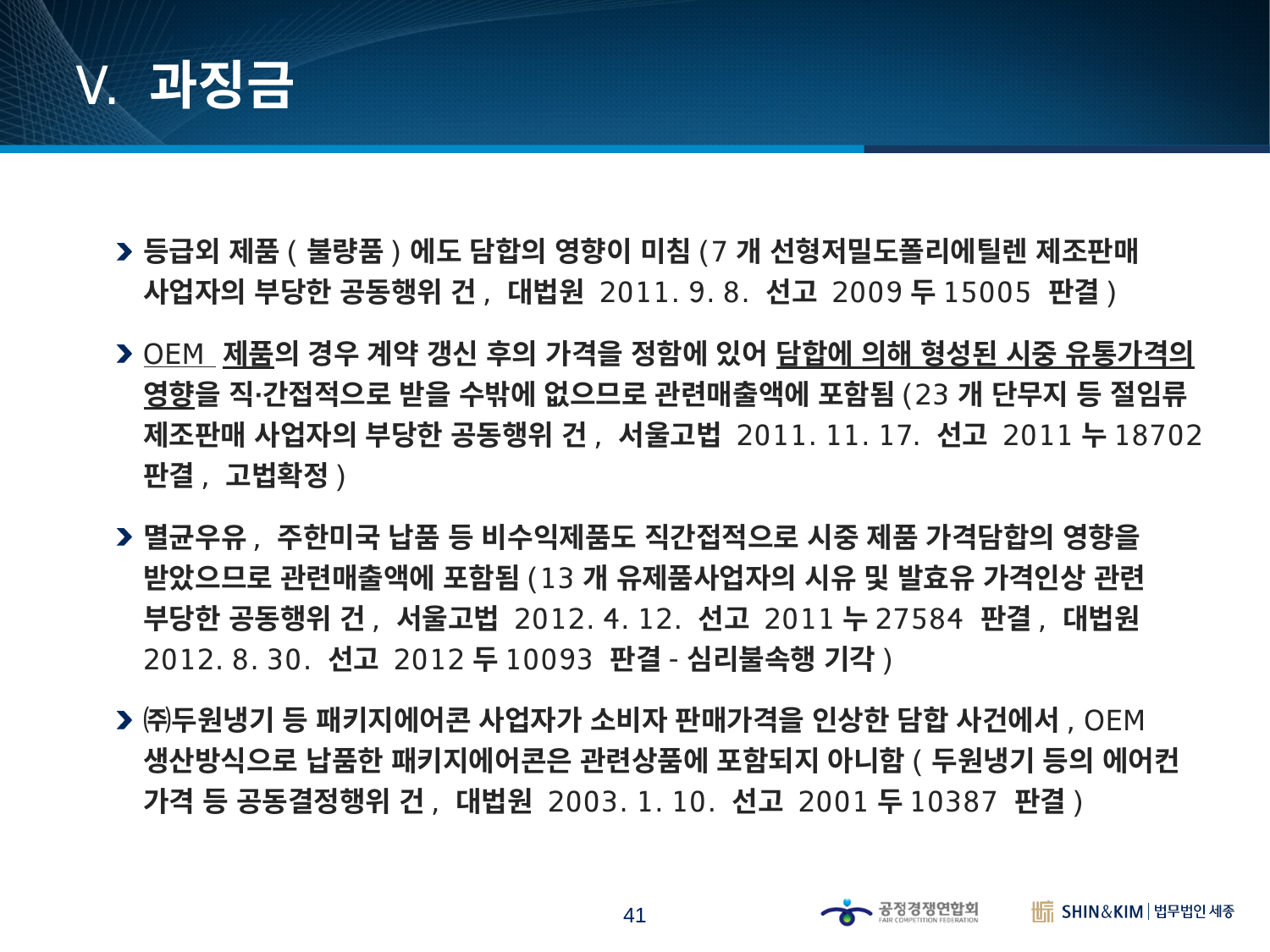

# V. 과징금
등급외 제품(불량품)에도 담합의 영향이 미침(7개 선형저밀도폴리에틸렌 제조판매 사업자의 부당한 공동행위 건, 대법원 2011. 9. 8. 선고 2009두15005 판결)
OEM 제품의 경우 계약 갱신 후의 가격을 정함에 있어 담합에 의해 형성된 시중 유통가격의 영향을 직∙간접적으로 받을 수밖에 없으므로 관련매출액에 포함됨(23개 단무지 등 절임류 제조판매 사업자의 부당한 공동행위 건, 서울고법 2011. 11. 17. 선고 2011누18702 판결, 고법확정)
멸균우유, 주한미국 납품 등 비수익제품도 직간접적으로 시중 제품 가격담합의 영향을 받았으므로 관련매출액에 포함됨(13개 유제품사업자의 시유 및 발효유 가격인상 관련 부당한 공동행위 건, 서울고법 2012. 4. 12. 선고 2011누27584 판결, 대법원 2012. 8. 30. 선고 2012두10093 판결-심리불속행 기각)
㈜두원냉기 등 패키지에어콘 사업자가 소비자 판매가격을 인상한 담합 사건에서, OEM생산방식으로 납품한 패키지에어콘은 관련상품에 포함되지 아니함(두원냉기 등의 에어컨 가격 등 공동결정행위 건, 대법원 2003. 1. 10. 선고 2001두10387 판결)
41